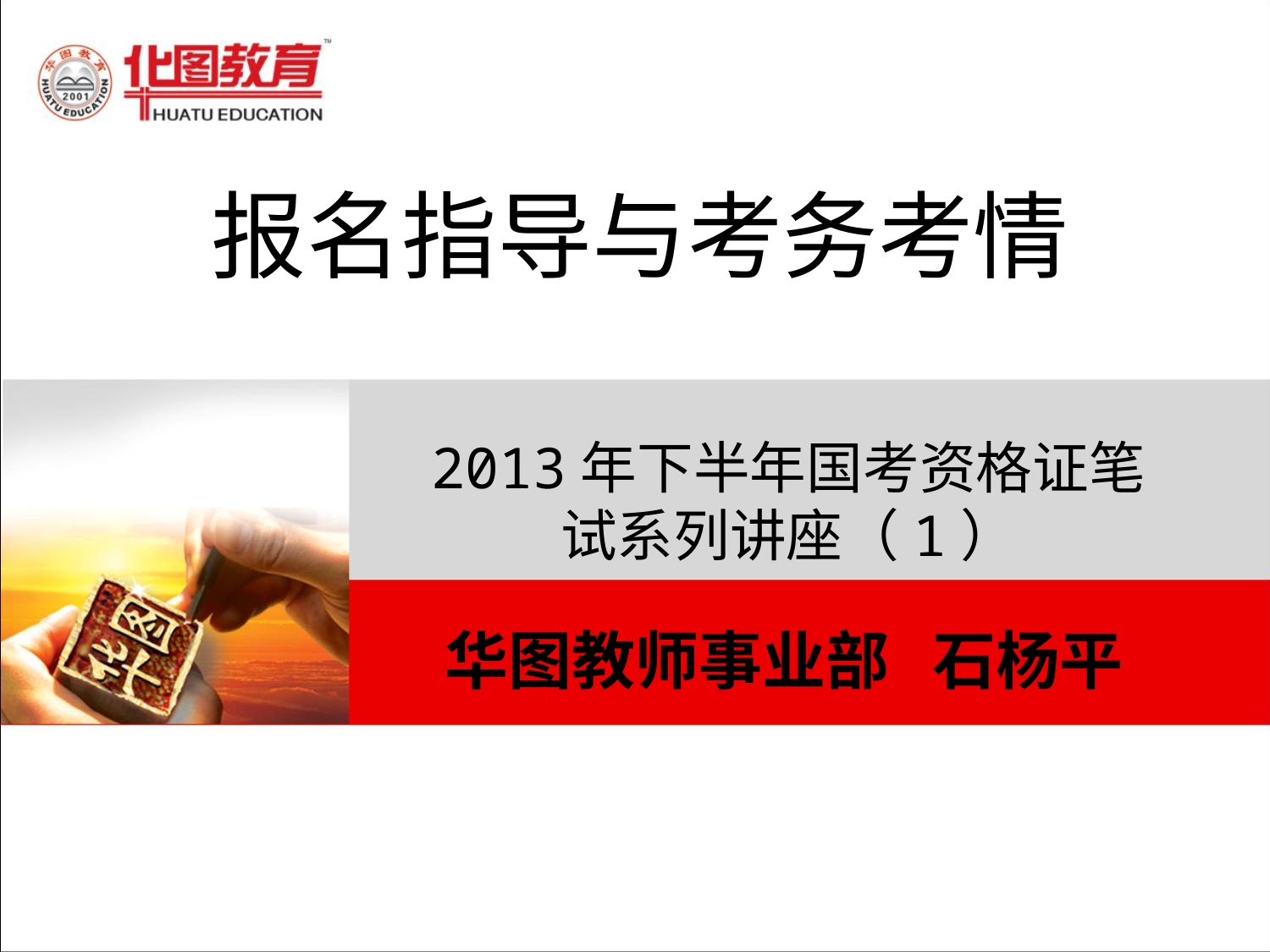

报名指导与考务考情
2013年下半年国考资格证笔试系列讲座（1）
华图教师事业部   石杨平